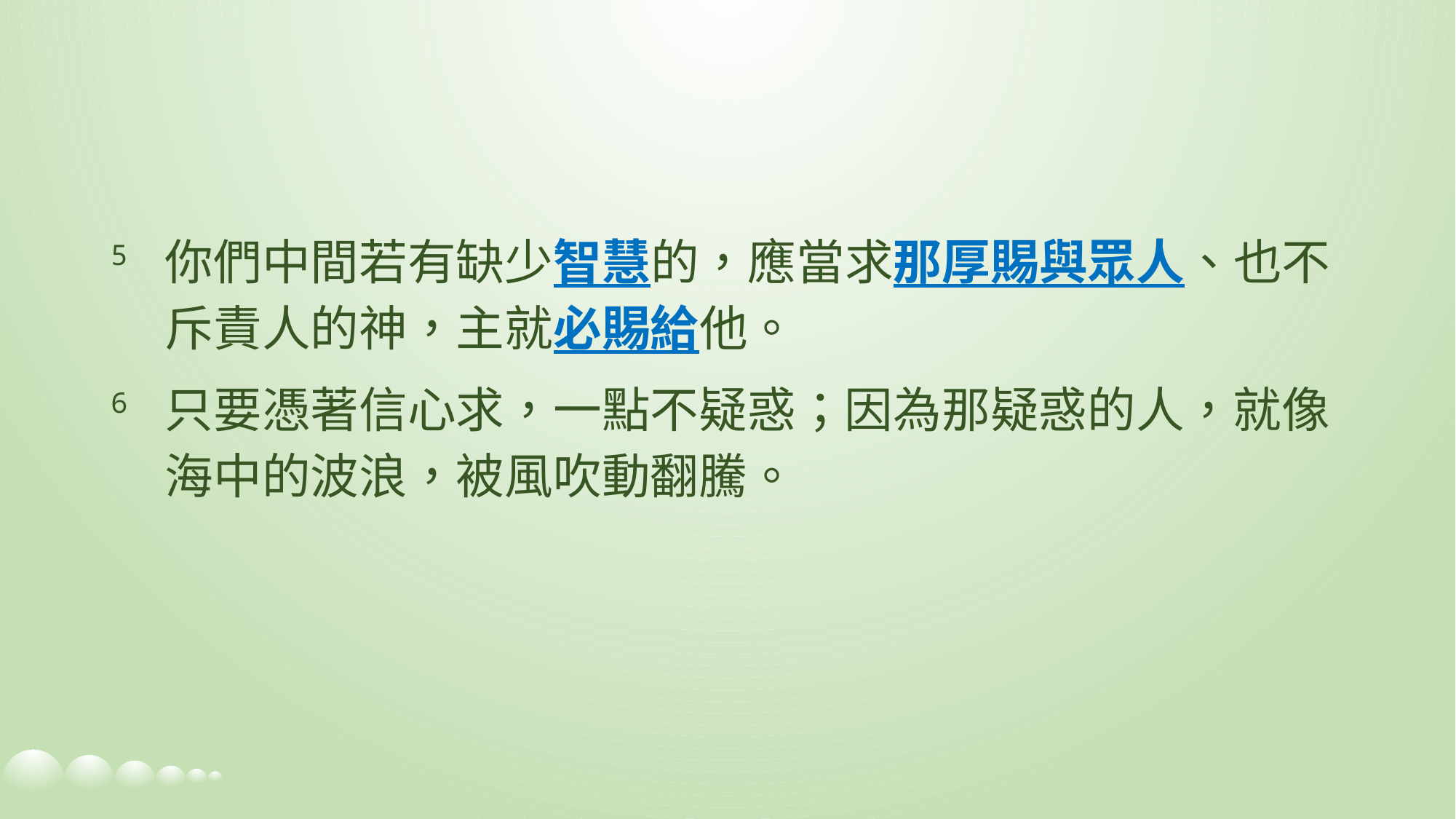

#
5	你們中間若有缺少智慧的，應當求那厚賜與眾人、也不斥責人的神，主就必賜給他。
6	只要憑著信心求，一點不疑惑；因為那疑惑的人，就像海中的波浪，被風吹動翻騰。